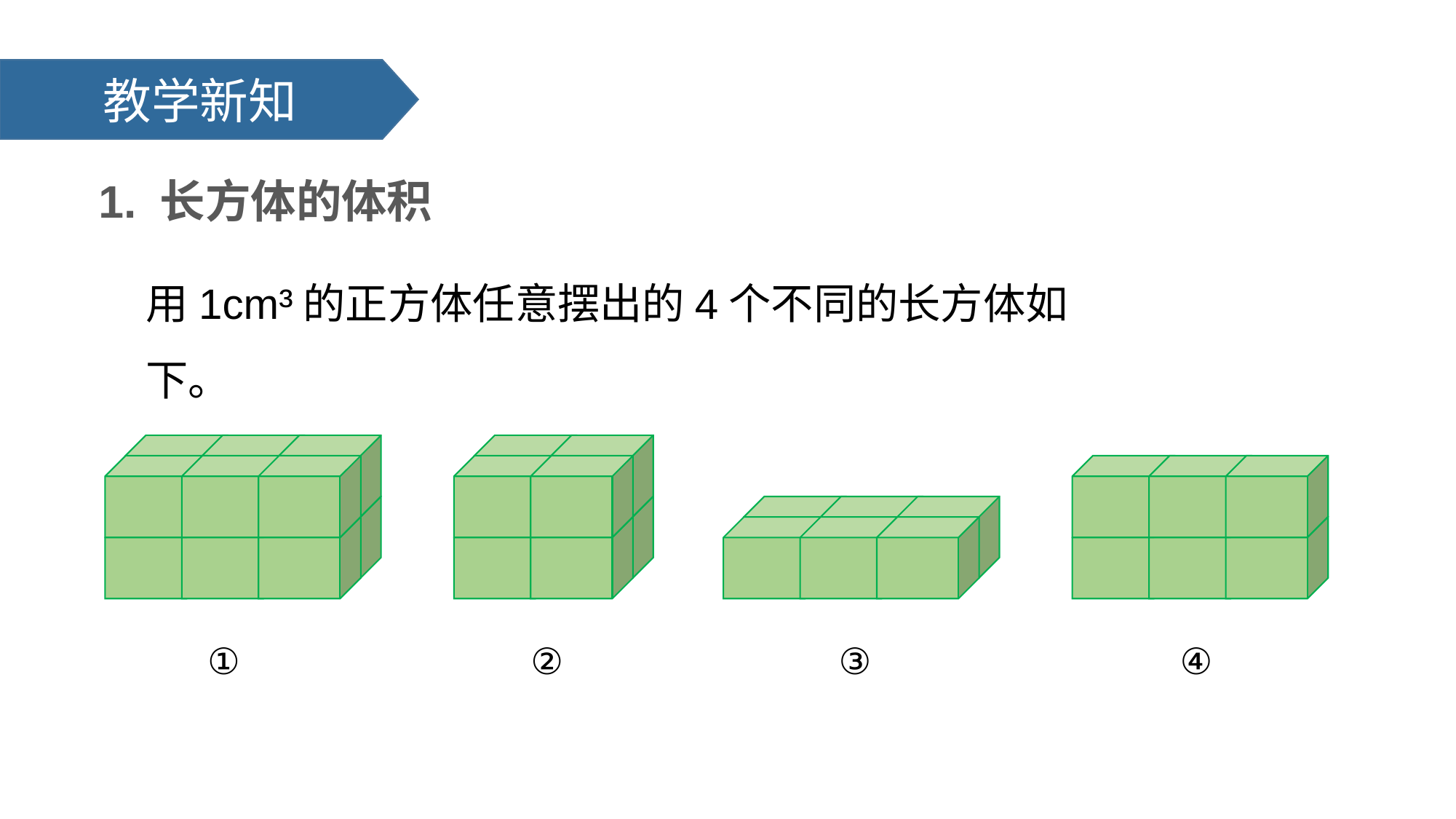

教学新知
1. 长方体的体积
用1cm³的正方体任意摆出的4个不同的长方体如下。

①

②

④

③